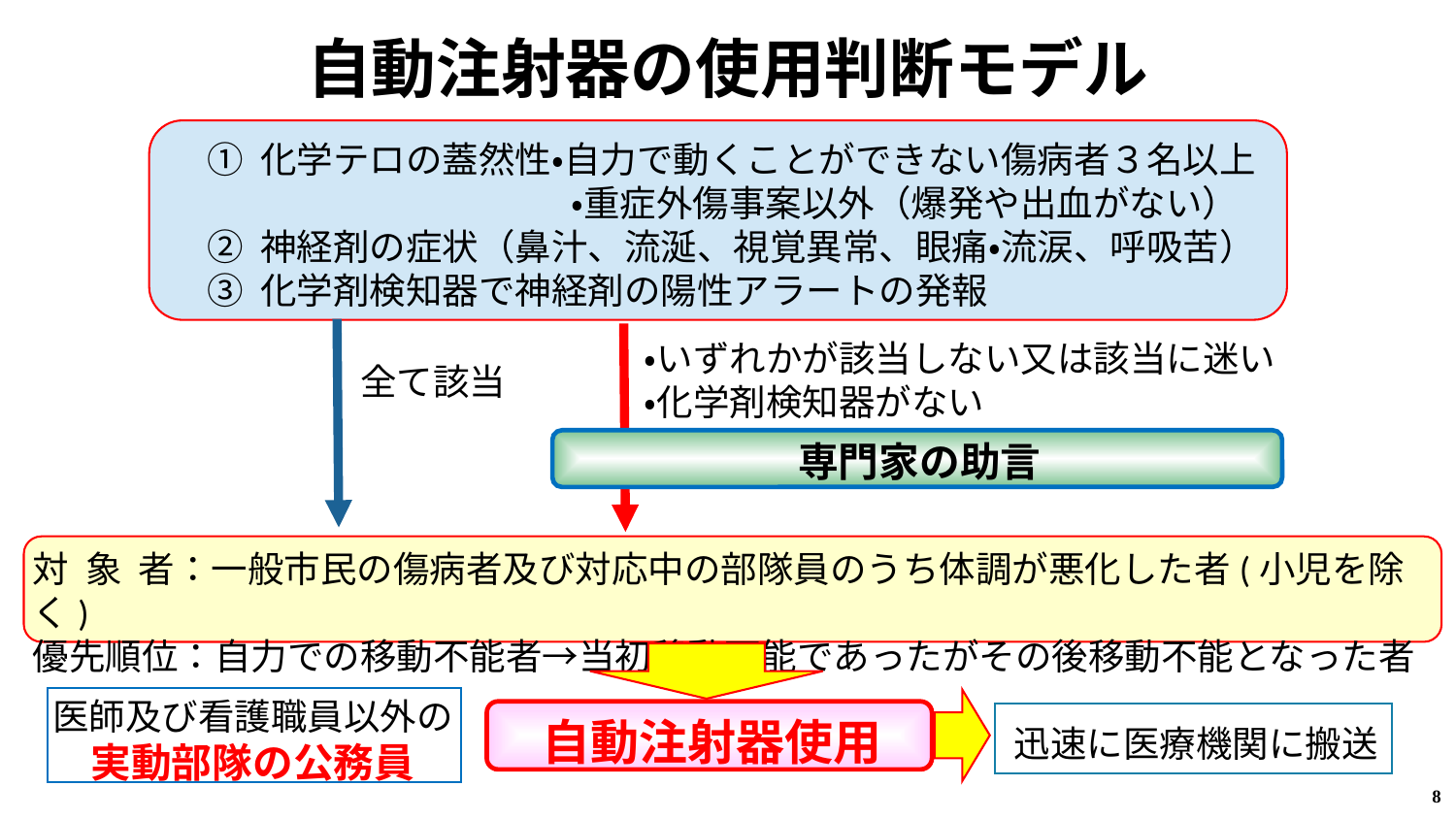

# 自動注射器の使用判断モデル

① 化学テロの蓋然性・自力で動くことができない傷病者３名以上
　　　　　　　　　　・重症外傷事案以外（爆発や出血がない）
② 神経剤の症状（鼻汁、流涎、視覚異常、眼痛・流涙、呼吸苦）
③ 化学剤検知器で神経剤の陽性アラートの発報
・いずれかが該当しない又は該当に迷い
・化学剤検知器がない
全て該当
専門家の助言

対  象  者：一般市民の傷病者及び対応中の部隊員のうち体調が悪化した者(小児を除く)
優先順位：自力での移動不能者→当初移動可能であったがその後移動不能となった者

医師及び看護職員以外の実動部隊の公務員

自動注射器使用

迅速に医療機関に搬送
8